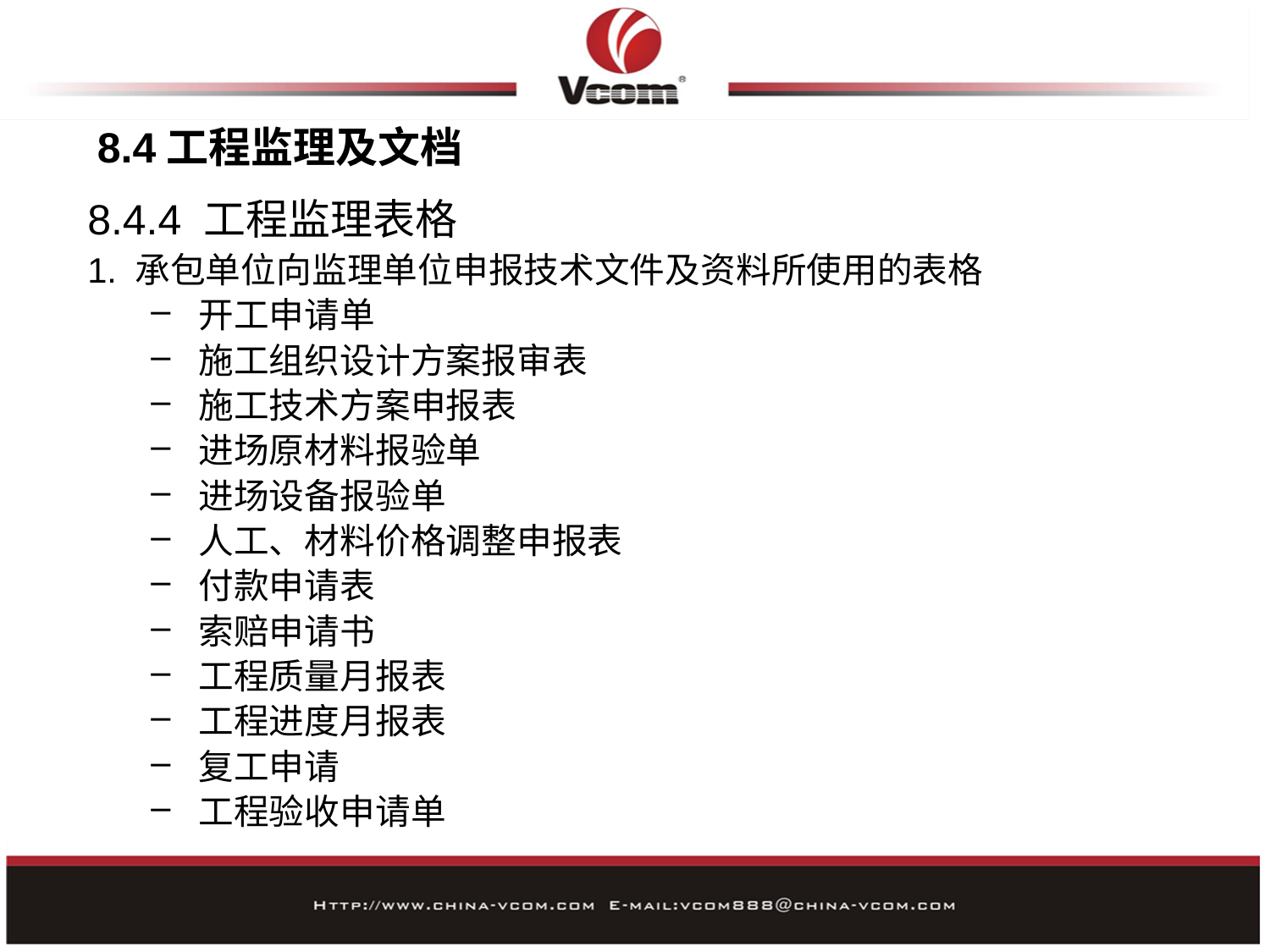

8.4工程监理及文档
8.4.4 工程监理表格
承包单位向监理单位申报技术文件及资料所使用的表格
开工申请单
施工组织设计方案报审表
施工技术方案申报表
进场原材料报验单
进场设备报验单
人工、材料价格调整申报表
付款申请表
索赔申请书
工程质量月报表
工程进度月报表
复工申请
工程验收申请单